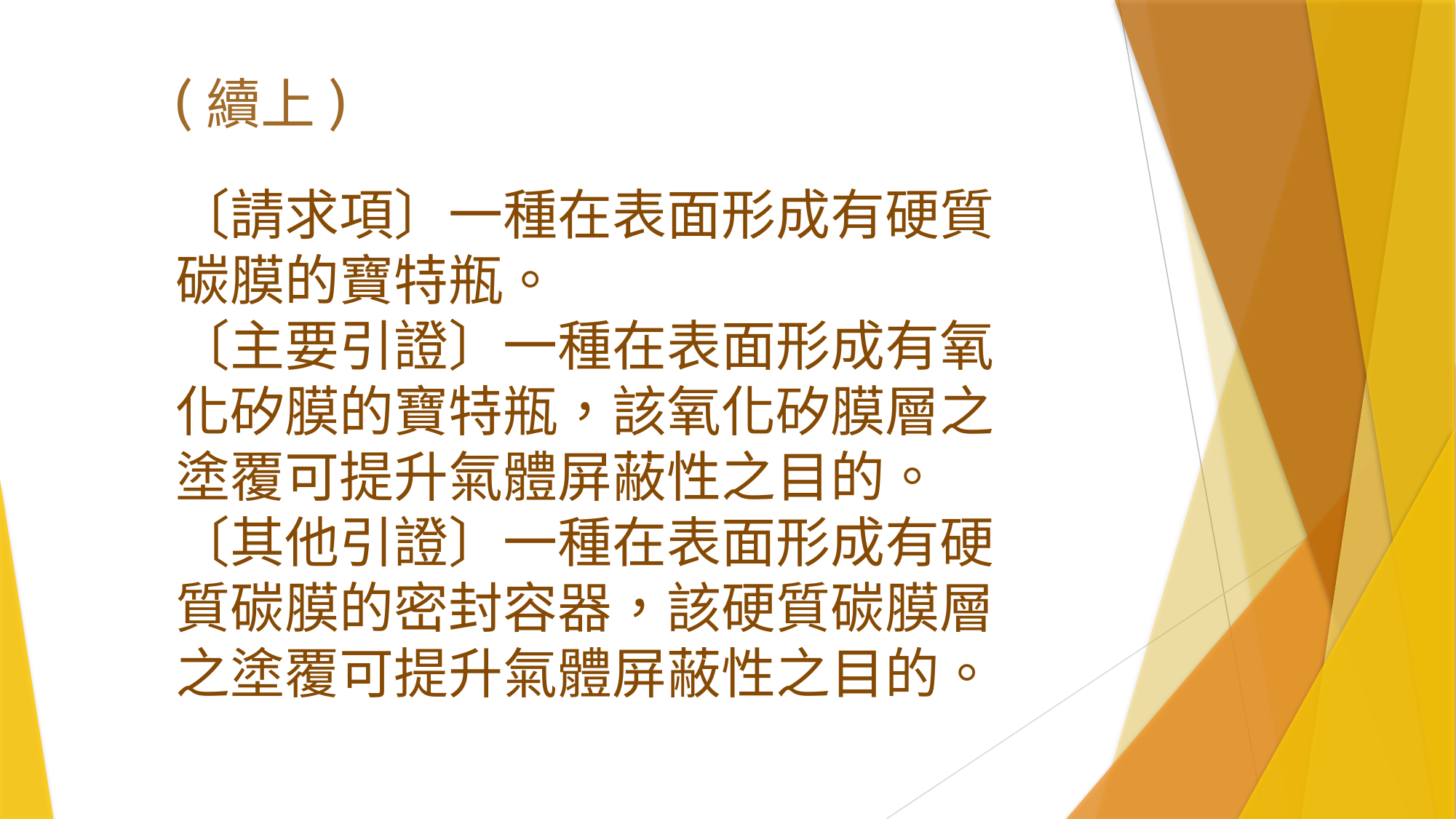

(續上)
〔請求項〕一種在表面形成有硬質碳膜的寶特瓶。
〔主要引證〕一種在表面形成有氧化矽膜的寶特瓶，該氧化矽膜層之塗覆可提升氣體屏蔽性之目的。
〔其他引證〕一種在表面形成有硬質碳膜的密封容器，該硬質碳膜層之塗覆可提升氣體屏蔽性之目的。